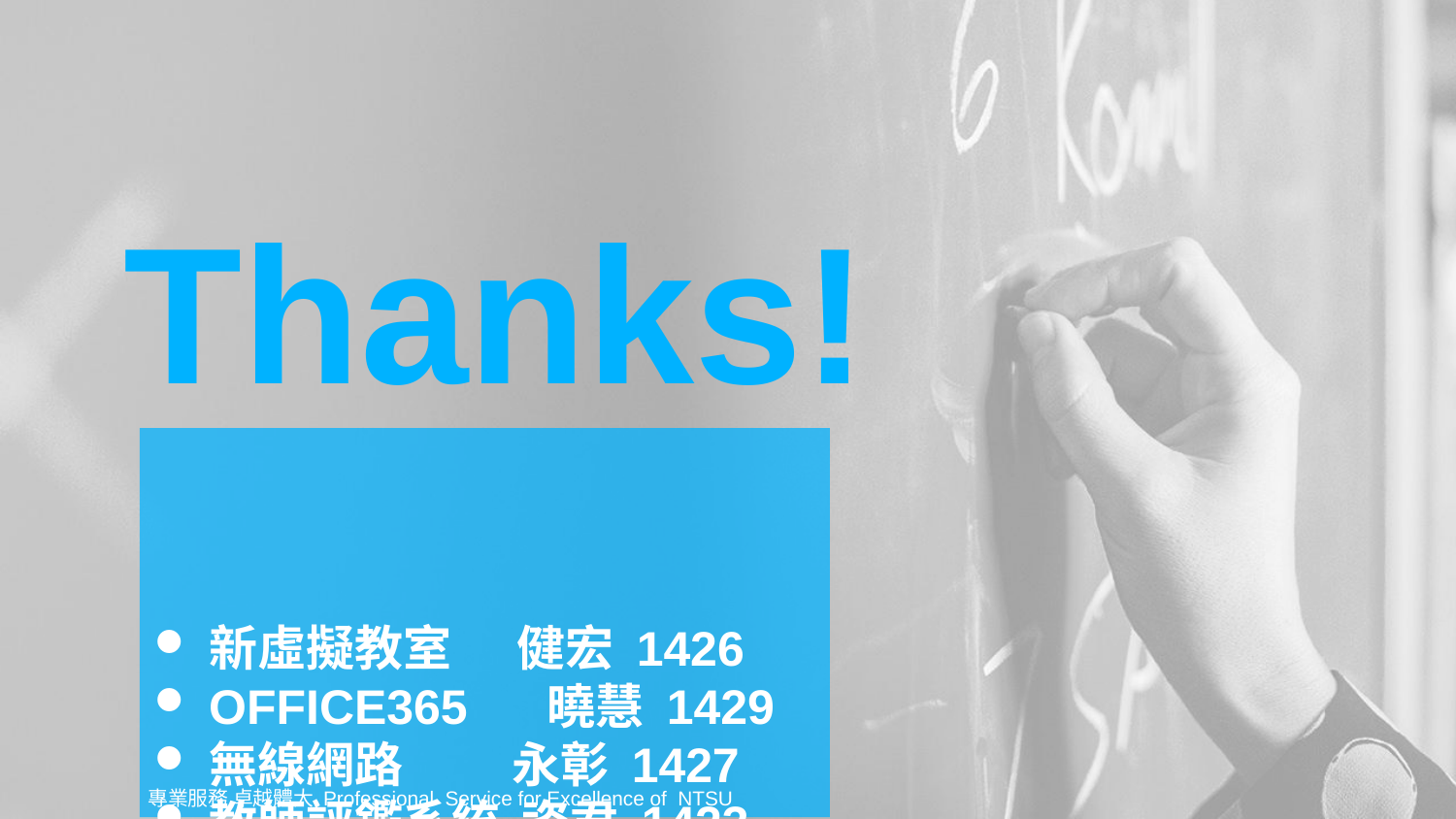

Thanks!

新虛擬教室      健宏 1426
OFFICE365     曉慧 1429
無線網路          永彰 1427
教師評鑑系統  姿君 1423

資訊中心

專業服務 卓越體大 Professional  Service for Excellence of  NTSU